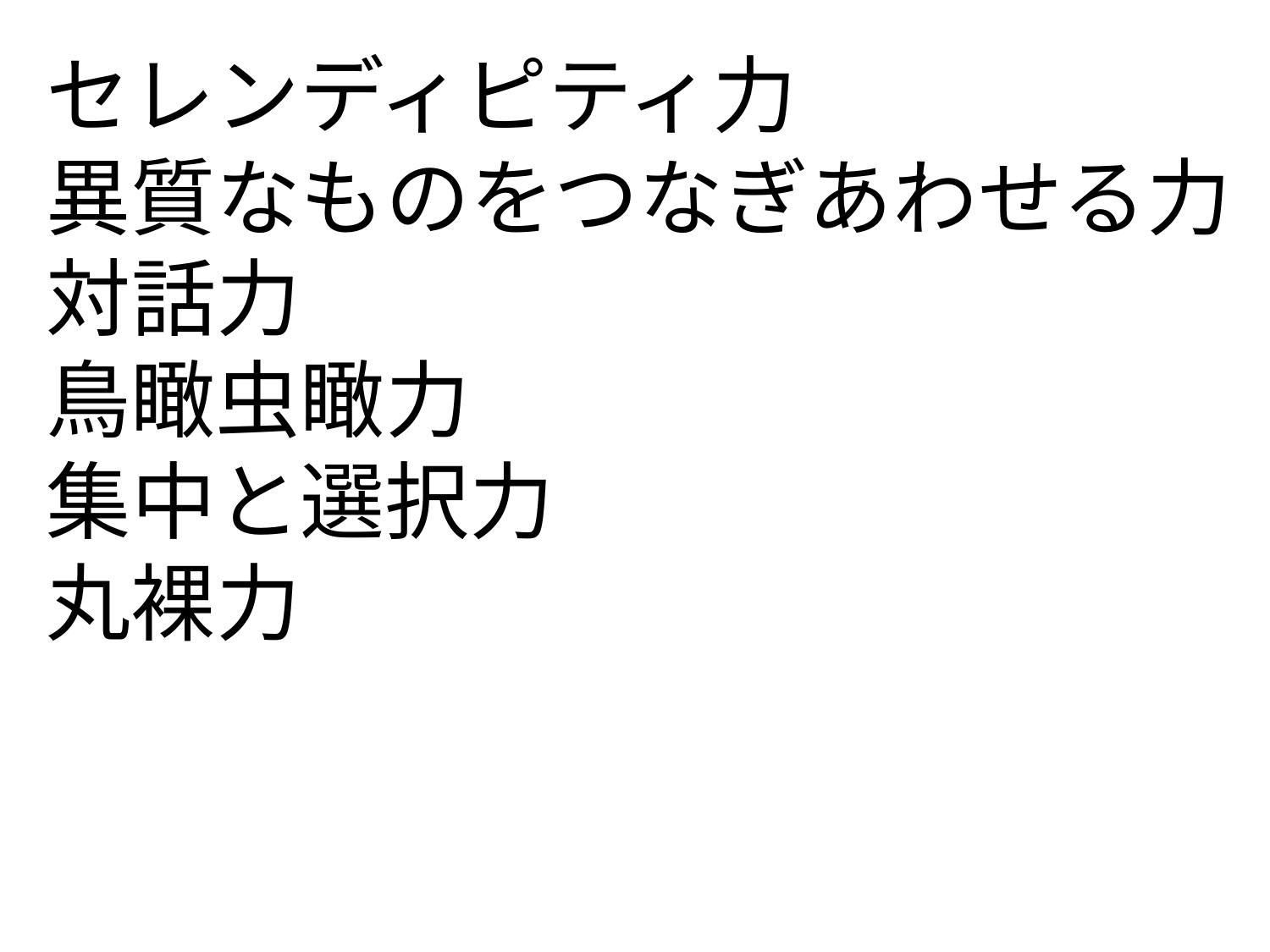

セレンディピティ力
異質なものをつなぎあわせる力
対話力
鳥瞰虫瞰力
集中と選択力
丸裸力